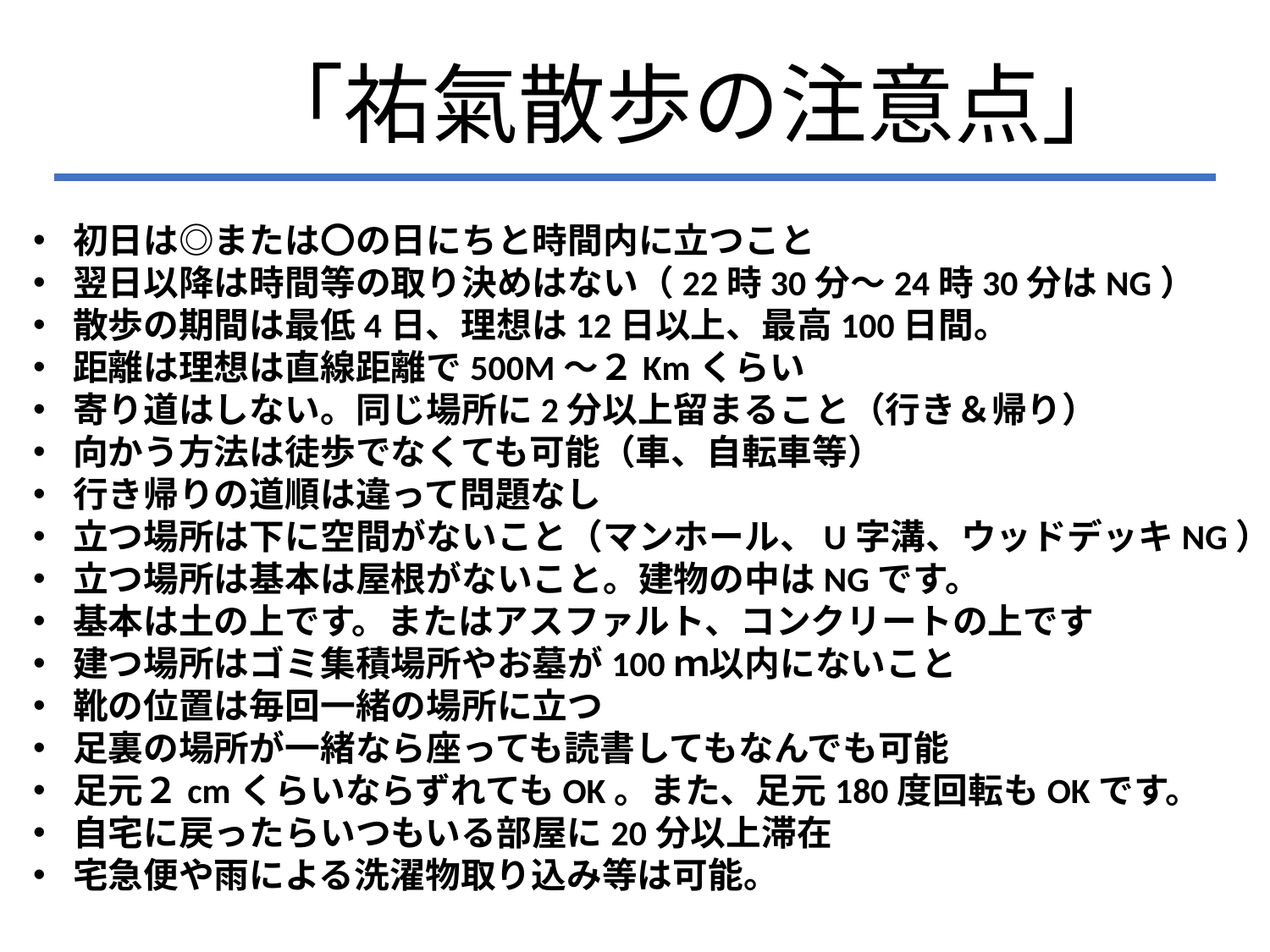

「祐氣散歩の注意点」
初日は◎または〇の日にちと時間内に立つこと
翌日以降は時間等の取り決めはない（22時30分～24時30分はNG）
散歩の期間は最低4日、理想は12日以上、最高100日間。
距離は理想は直線距離で500M～２Kmくらい
寄り道はしない。同じ場所に2分以上留まること（行き＆帰り）
向かう方法は徒歩でなくても可能（車、自転車等）
行き帰りの道順は違って問題なし
立つ場所は下に空間がないこと（マンホール、U字溝、ウッドデッキNG）
立つ場所は基本は屋根がないこと。建物の中はNGです。
基本は土の上です。またはアスファルト、コンクリートの上です
建つ場所はゴミ集積場所やお墓が100ｍ以内にないこと
靴の位置は毎回一緒の場所に立つ
足裏の場所が一緒なら座っても読書してもなんでも可能
足元２cmくらいならずれてもOK。また、足元180度回転もOKです。
自宅に戻ったらいつもいる部屋に20分以上滞在
宅急便や雨による洗濯物取り込み等は可能。